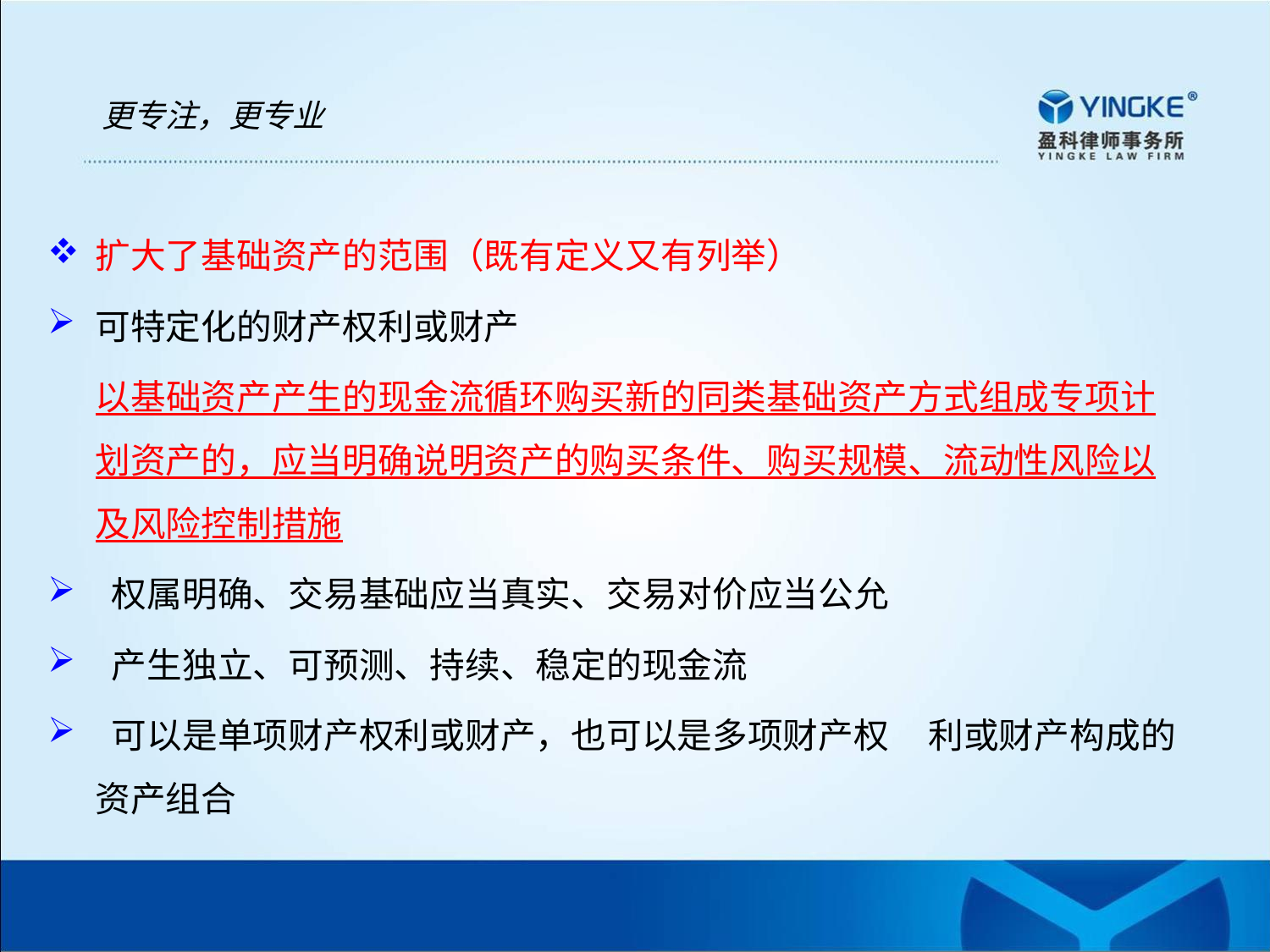

更专注，更专业

扩大了基础资产的范围（既有定义又有列举）
可特定化的财产权利或财产
     以基础资产产生的现金流循环购买新的同类基础资产方式组成专项计划资产的，应当明确说明资产的购买条件、购买规模、流动性风险以及风险控制措施
 权属明确、交易基础应当真实、交易对价应当公允
 产生独立、可预测、持续、稳定的现金流
 可以是单项财产权利或财产，也可以是多项财产权     利或财产构成的资产组合